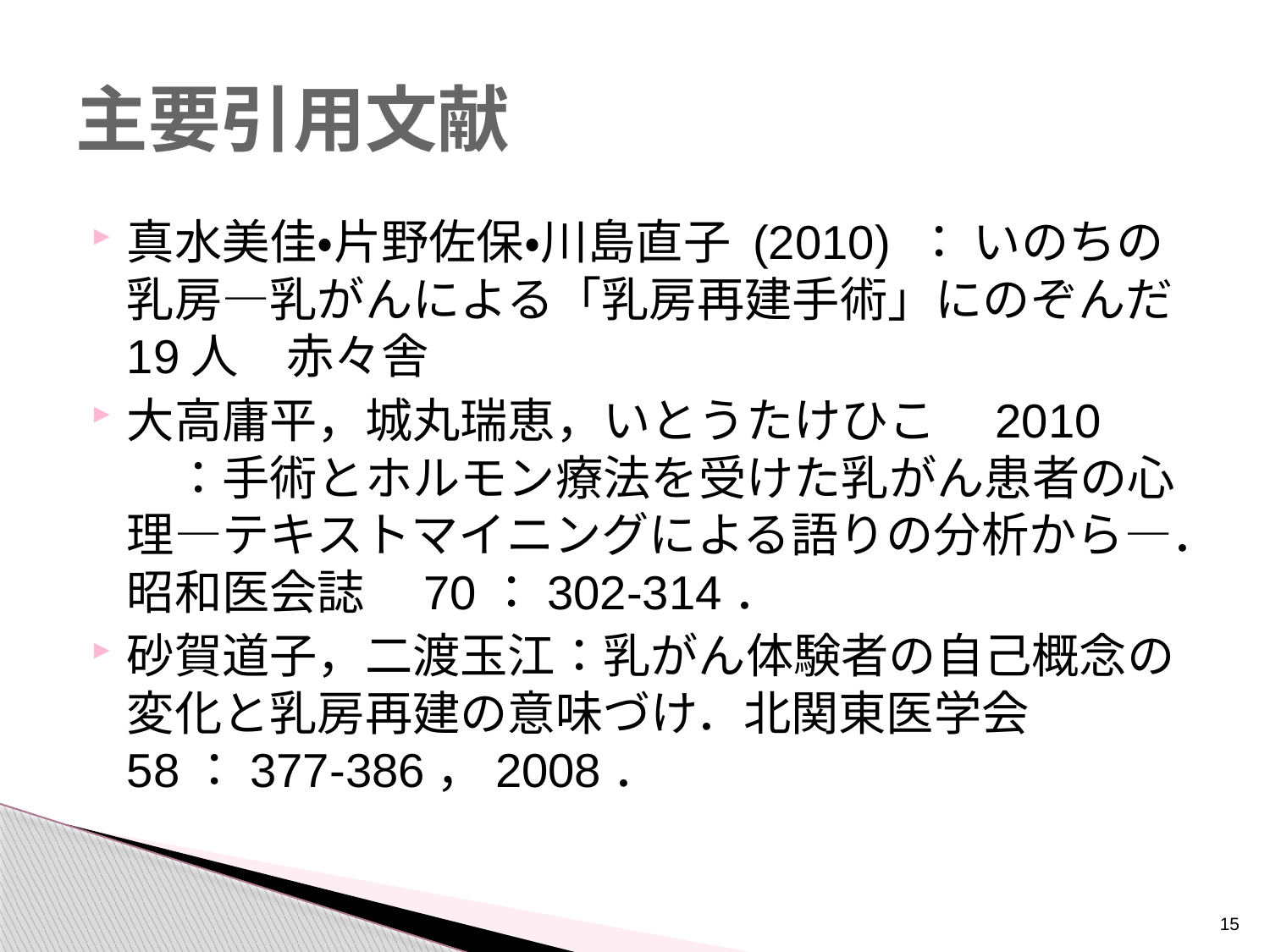

# 主要引用文献
真水美佳・片野佐保・川島直子 (2010) ： いのちの乳房―乳がんによる「乳房再建手術」にのぞんだ19人　赤々舎
大高庸平，城丸瑞恵，いとうたけひこ　2010　：手術とホルモン療法を受けた乳がん患者の心理―テキストマイニングによる語りの分析から―．昭和医会誌　70：302-314．
砂賀道子，二渡玉江：乳がん体験者の自己概念の変化と乳房再建の意味づけ．北関東医学会　58：377-386，2008．
15